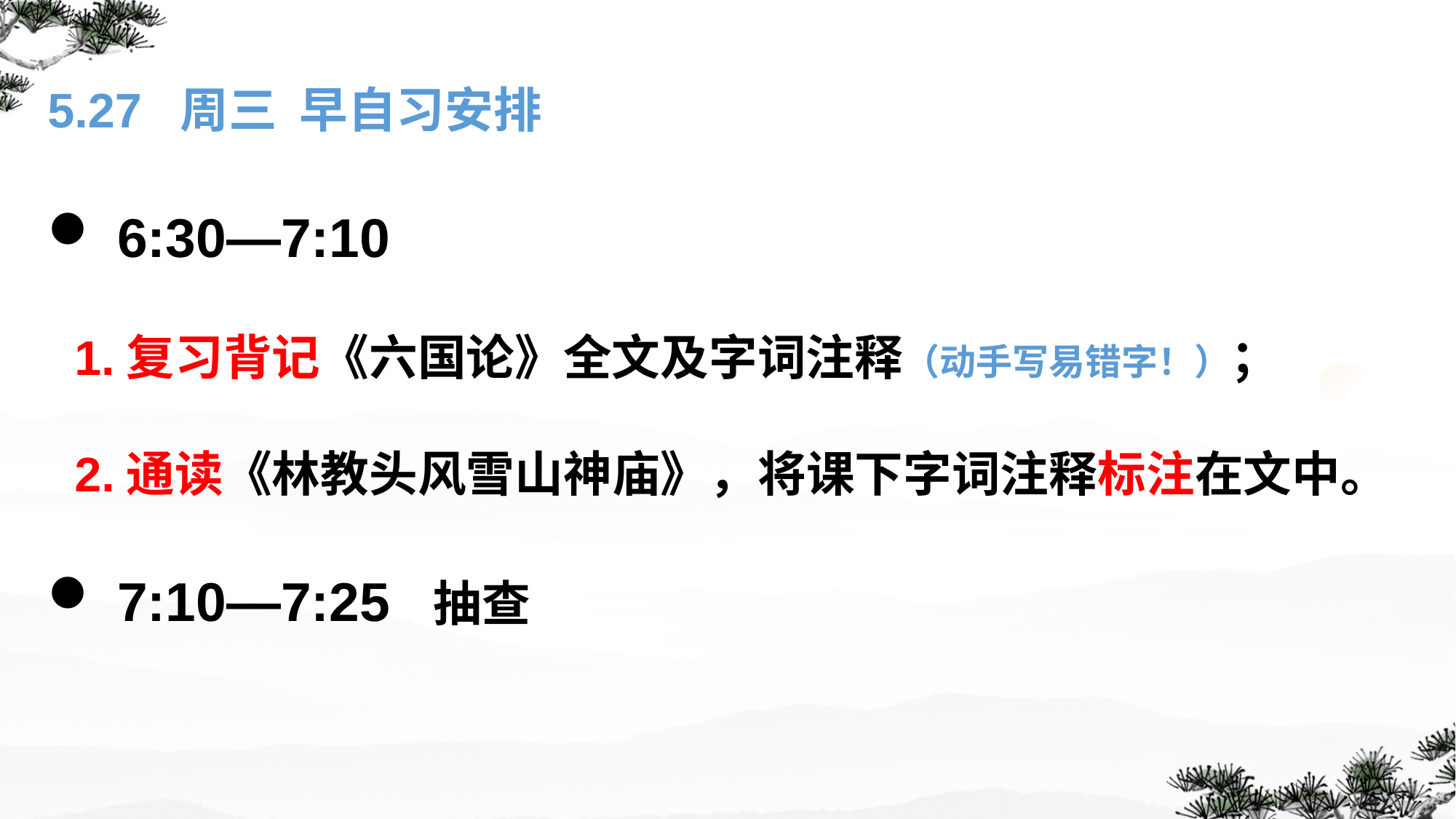

5.27  周三  早自习安排
 6:30—7:10
  1.复习背记《六国论》全文及字词注释（动手写易错字！）；
  2.通读《林教头风雪山神庙》，将课下字词注释标注在文中。
 7:10—7:25  抽查